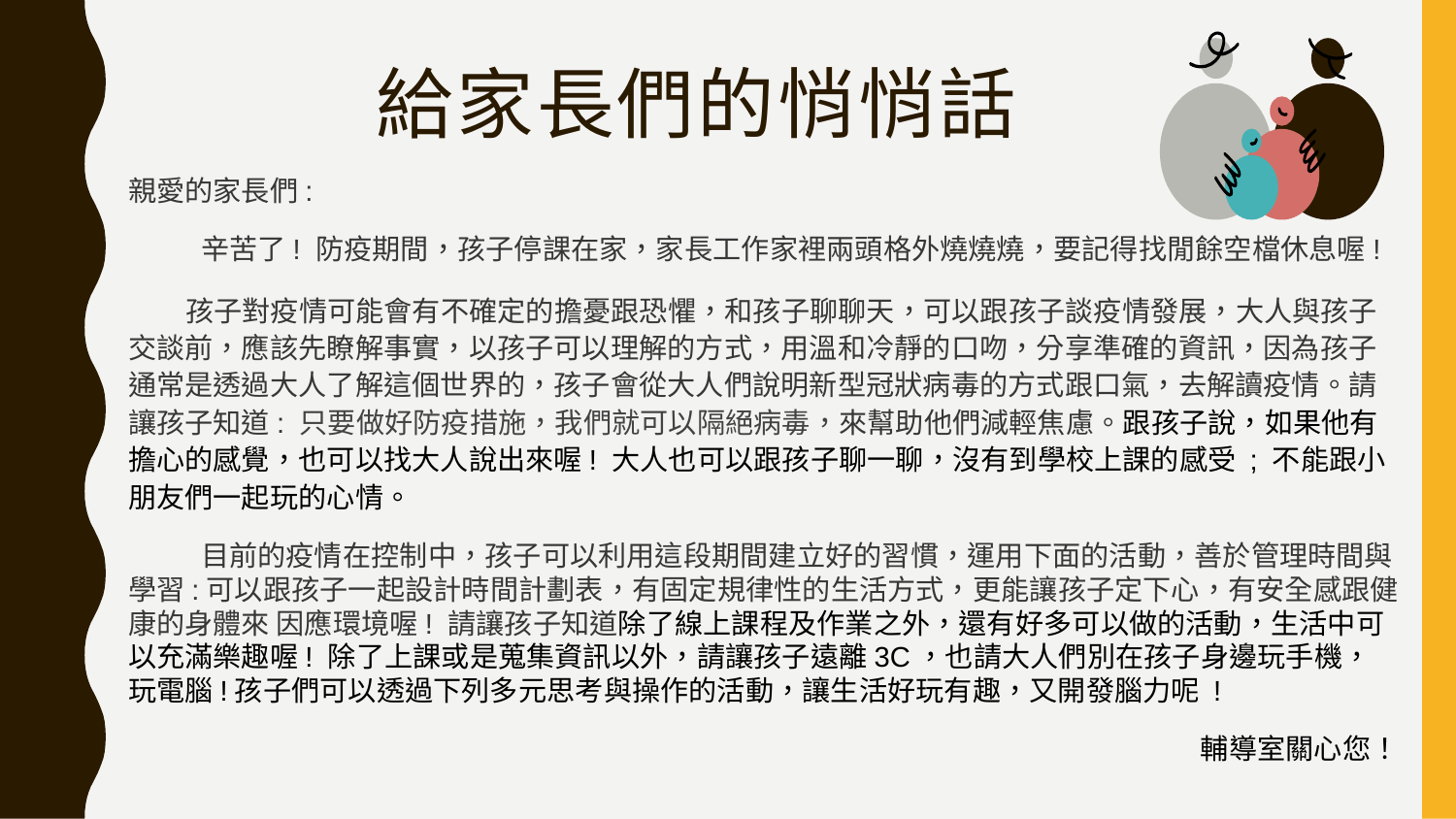

# 給家長們的悄悄話
親愛的家長們:
辛苦了! 防疫期間，孩子停課在家，家長工作家裡兩頭格外燒燒燒，要記得找閒餘空檔休息喔!
        孩子對疫情可能會有不確定的擔憂跟恐懼，和孩子聊聊天，可以跟孩子談疫情發展，大人與孩子交談前，應該先瞭解事實，以孩子可以理解的方式，用溫和冷靜的口吻，分享準確的資訊，因為孩子通常是透過大人了解這個世界的，孩子會從大人們說明新型冠狀病毒的方式跟口氣，去解讀疫情。請讓孩子知道: 只要做好防疫措施，我們就可以隔絕病毒，來幫助他們減輕焦慮。跟孩子說，如果他有擔心的感覺，也可以找大人說出來喔! 大人也可以跟孩子聊一聊，沒有到學校上課的感受 ; 不能跟小朋友們一起玩的心情。
目前的疫情在控制中，孩子可以利用這段期間建立好的習慣，運用下面的活動，善於管理時間與學習:可以跟孩子一起設計時間計劃表，有固定規律性的生活方式，更能讓孩子定下心，有安全感跟健康的身體來 因應環境喔! 請讓孩子知道除了線上課程及作業之外，還有好多可以做的活動，生活中可以充滿樂趣喔! 除了上課或是蒐集資訊以外，請讓孩子遠離3C，也請大人們別在孩子身邊玩手機，玩電腦!孩子們可以透過下列多元思考與操作的活動，讓生活好玩有趣，又開發腦力呢 !
輔導室關心您！